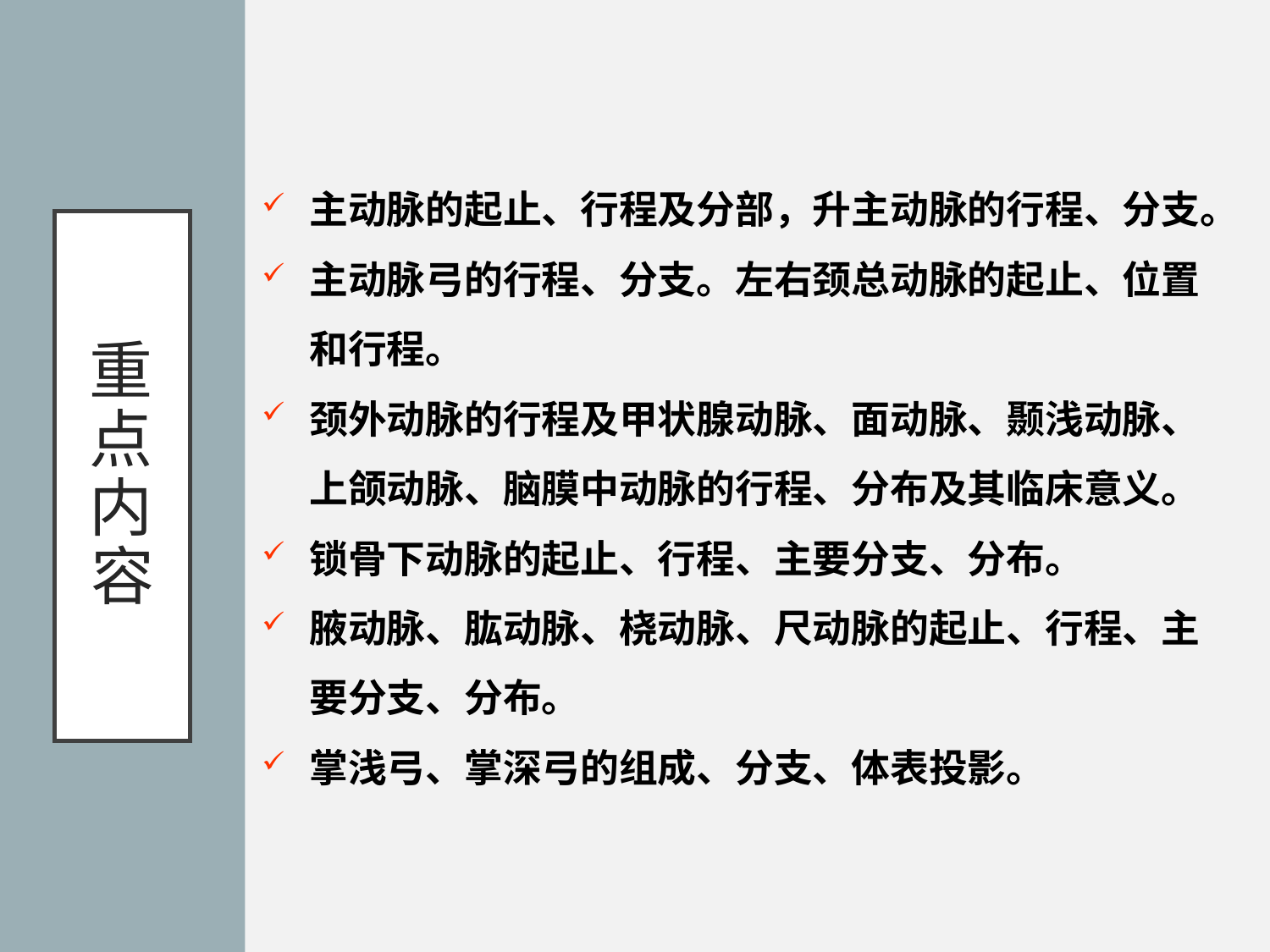

主动脉的起止、行程及分部，升主动脉的行程、分支。
主动脉弓的行程、分支。左右颈总动脉的起止、位置和行程。
颈外动脉的行程及甲状腺动脉、面动脉、颞浅动脉、上颌动脉、脑膜中动脉的行程、分布及其临床意义。
锁骨下动脉的起止、行程、主要分支、分布。
腋动脉、肱动脉、桡动脉、尺动脉的起止、行程、主要分支、分布。
掌浅弓、掌深弓的组成、分支、体表投影。
# 重点内容